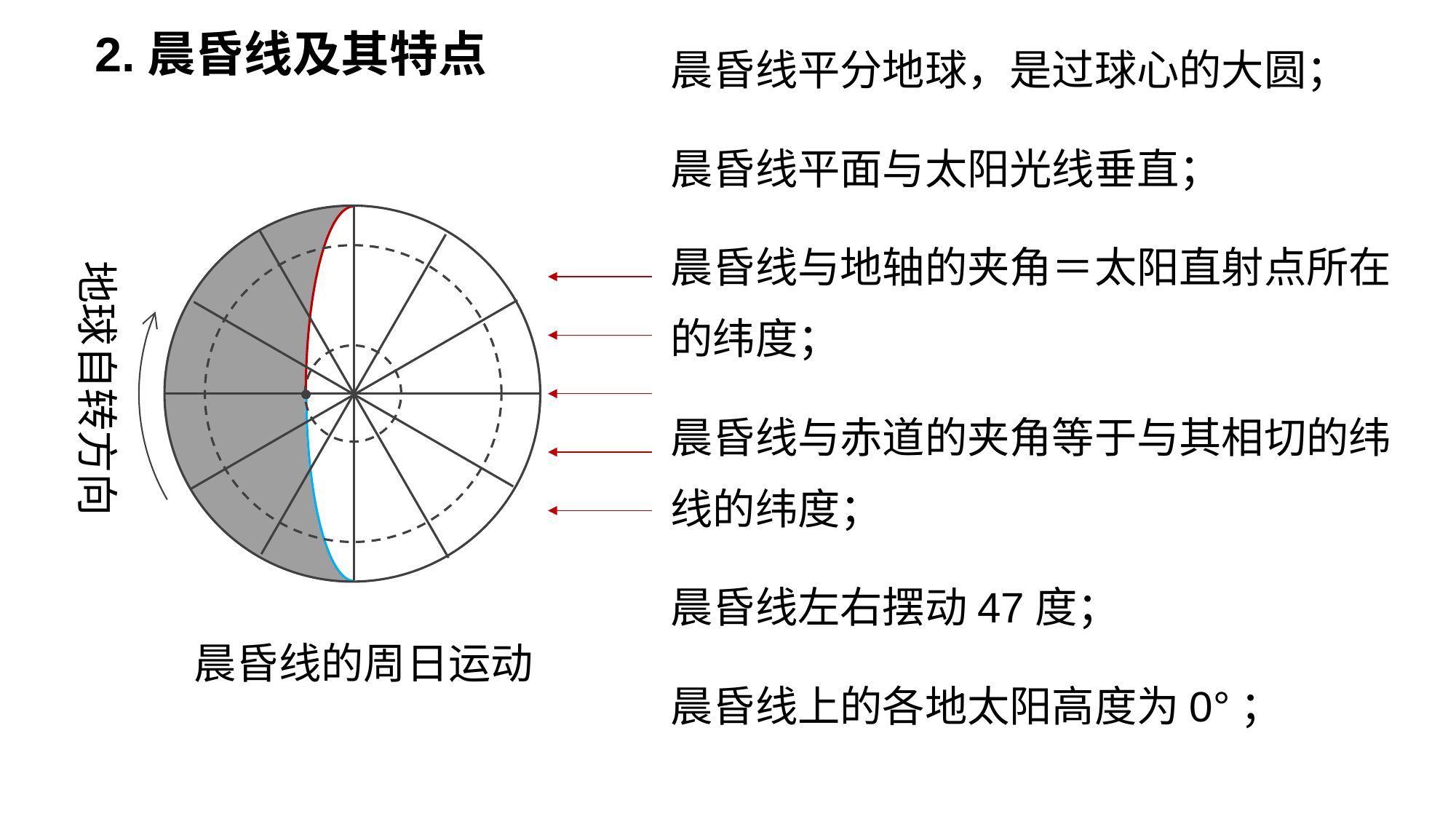

2.晨昏线及其特点
晨昏线平分地球，是过球心的大圆；
晨昏线平面与太阳光线垂直；
晨昏线与地轴的夹角＝太阳直射点所在的纬度；
晨昏线与赤道的夹角等于与其相切的纬线的纬度；
晨昏线左右摆动47度；
晨昏线上的各地太阳高度为0°；

地球自转方向

晨昏线的周日运动